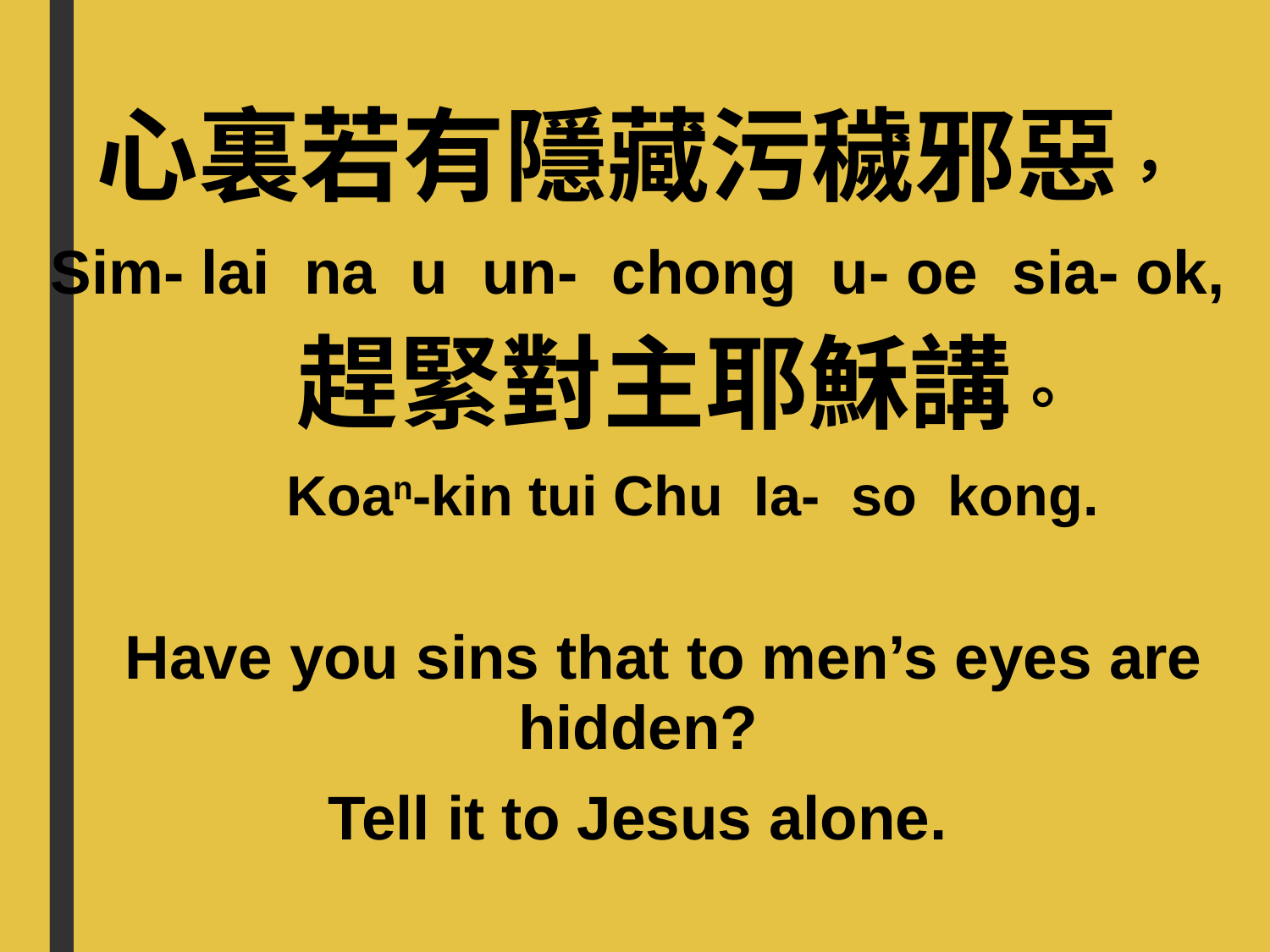

心裏若有隱藏污穢邪惡，
Sim- lai  na  u  un-  chong  u- oe  sia- ok,
   趕緊對主耶穌講。
       Koan-kin tui Chu  Ia-  so  kong.

   Have you sins that to men’s eyes are hidden?
Tell it to Jesus alone.